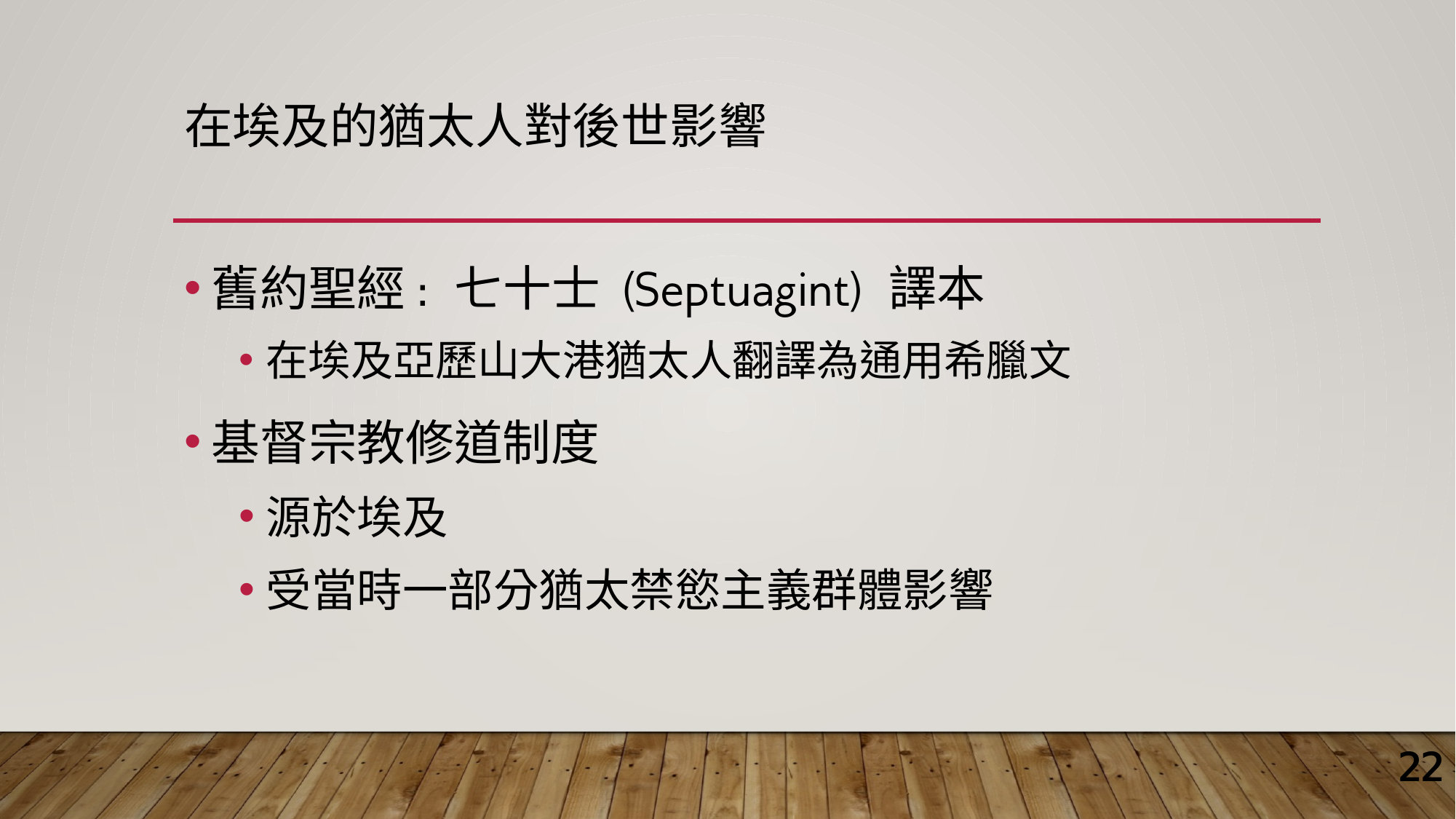

# 在埃及的猶太人對後世影響
舊約聖經: 七十士 (Septuagint) 譯本
在埃及亞歷山大港猶太人翻譯為通用希臘文
基督宗教修道制度
源於埃及
受當時一部分猶太禁慾主義群體影響
22